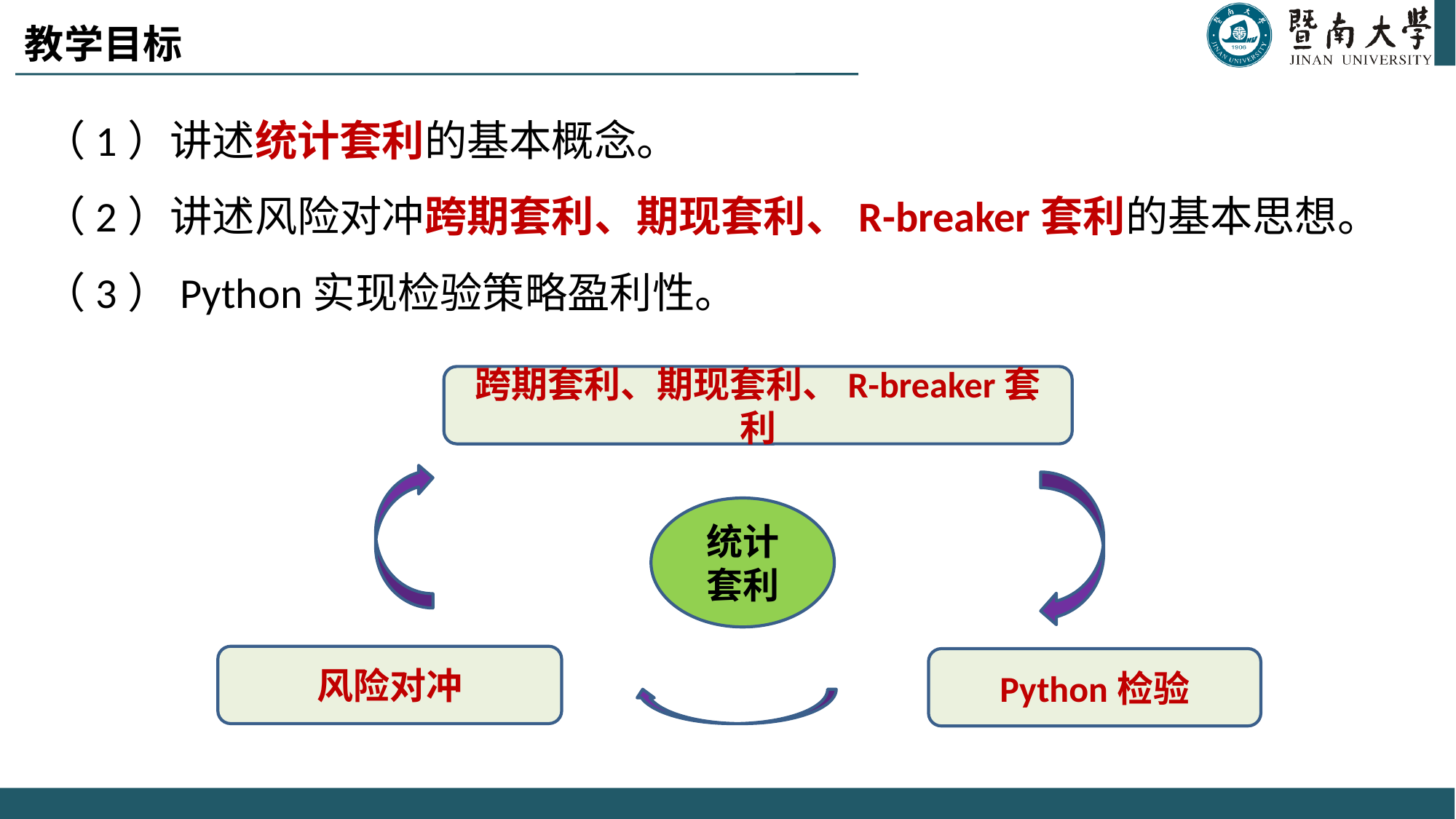

教学目标
（1）讲述统计套利的基本概念。
（2）讲述风险对冲跨期套利、期现套利、R-breaker套利的基本思想。
（3）Python实现检验策略盈利性。
跨期套利、期现套利、R-breaker套利

统计
套利
风险对冲
Python检验